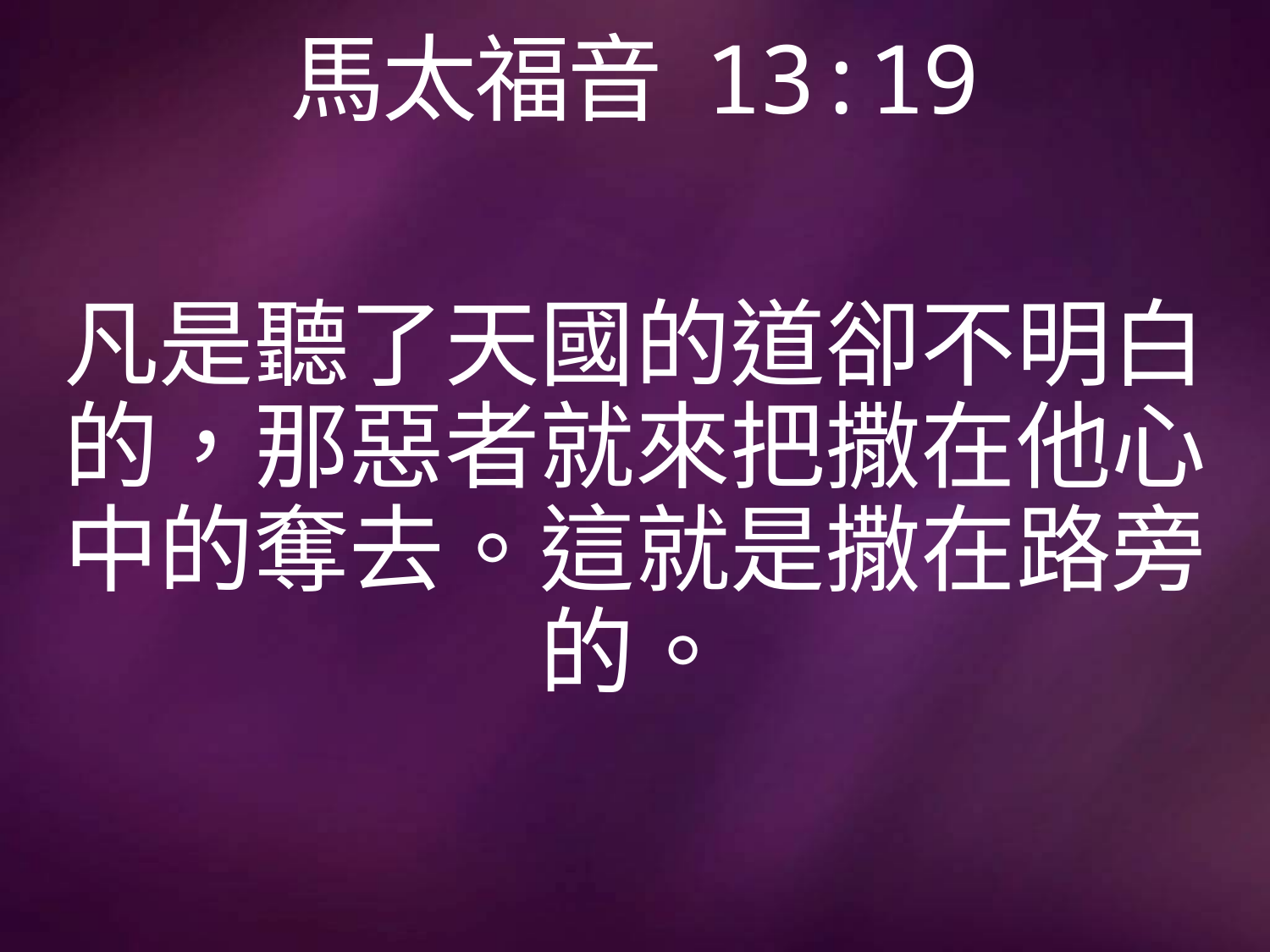

# 馬太福音 13:19
凡是聽了天國的道卻不明白的，那惡者就來把撒在他心中的奪去。這就是撒在路旁的。